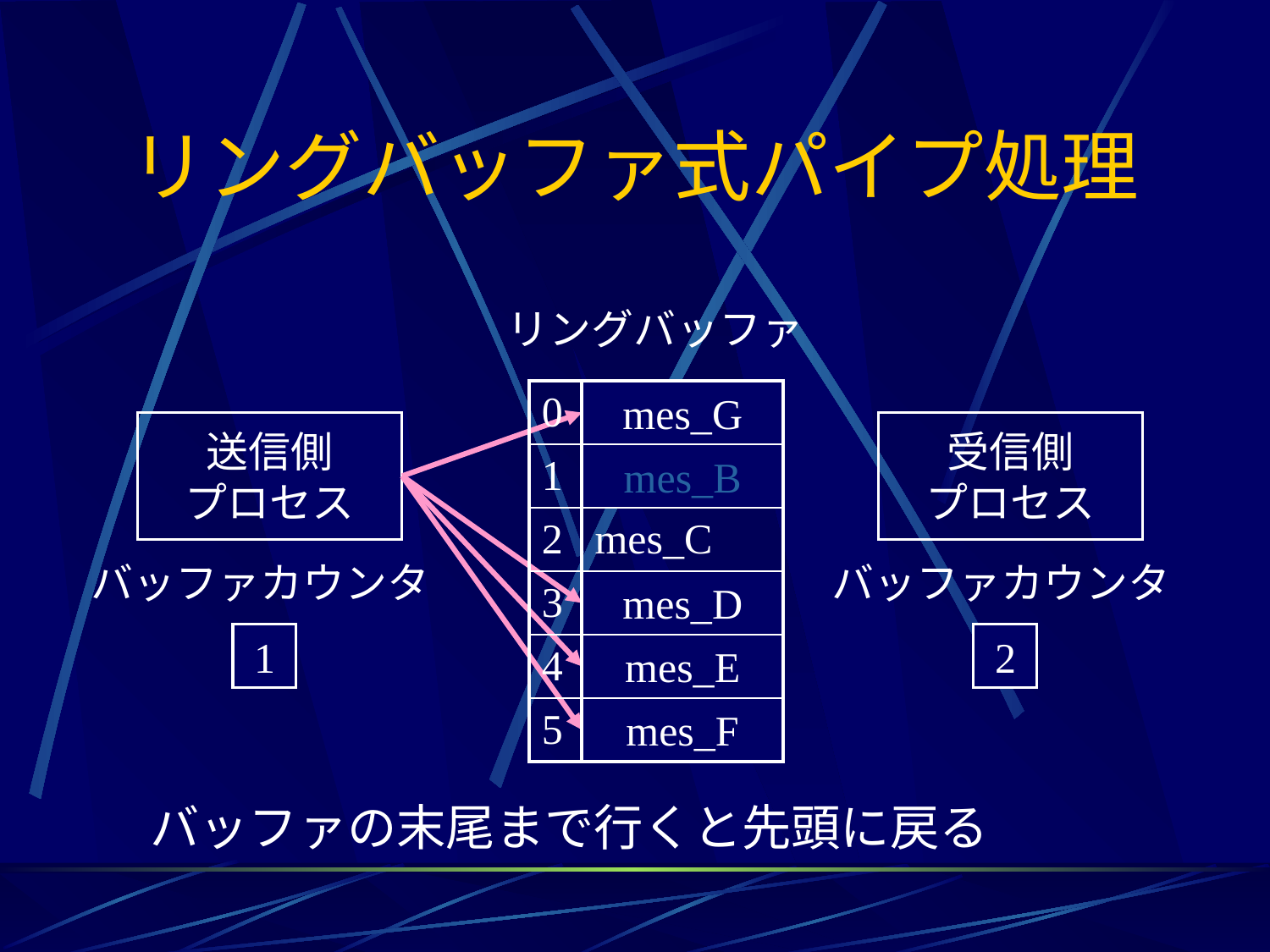

# リングバッファ式パイプ処理
リングバッファ
mes_G

| 0 |  |
| --- | --- |
| 1 |  |
| 2 | mes\_C |
| 3 |  |
| 4 |  |
| 5 |  |
mes_A
送信側
プロセス
受信側
プロセス
mes_B

mes_D

mes_E

mes_F
バッファカウンタ
バッファカウンタ
3
4
5
0
1
2
バッファの末尾まで行くと先頭に戻る